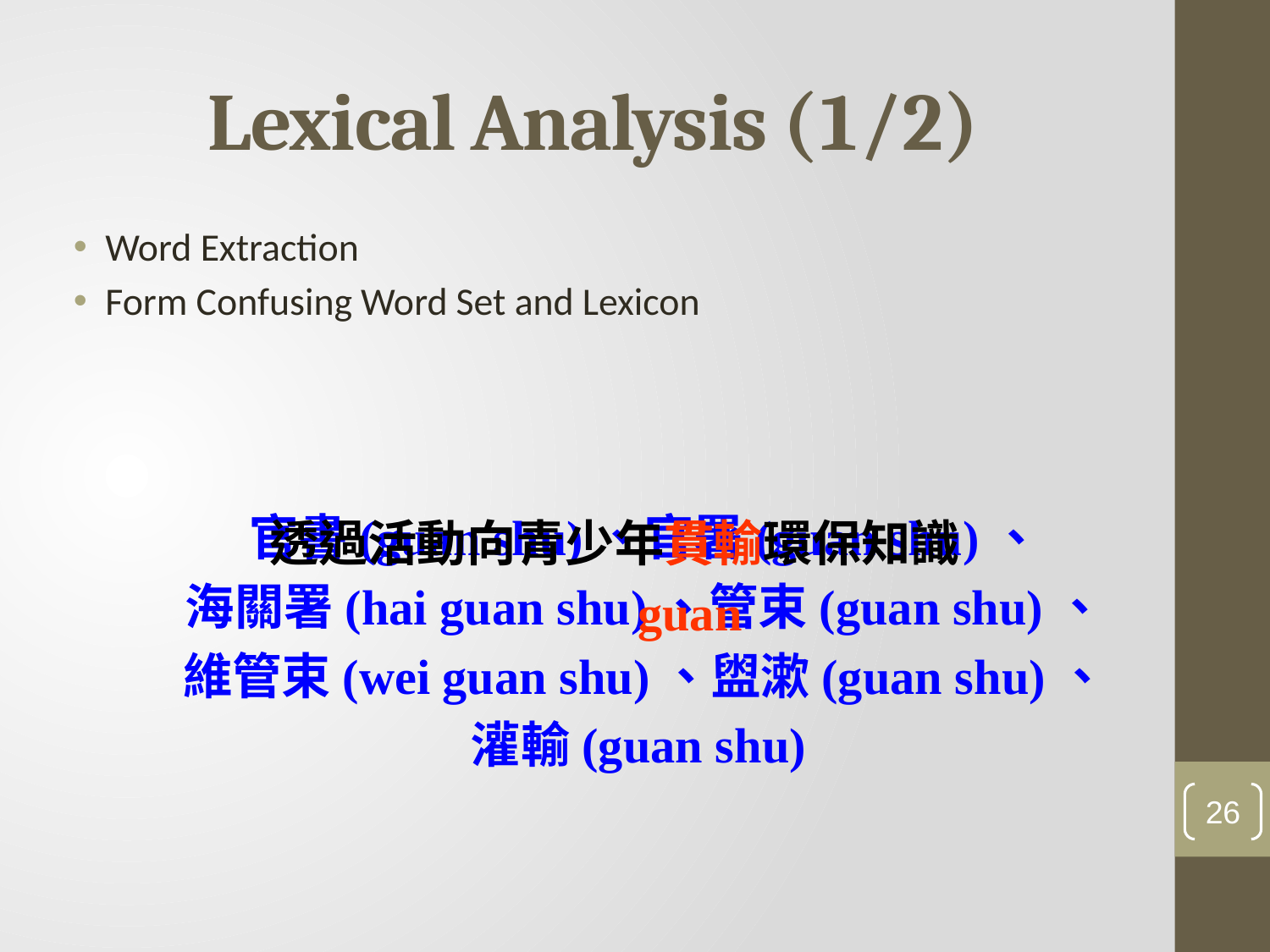

# Lexical Analysis (1/2)
Word Extraction
Form Confusing Word Set and Lexicon

官書(guan shu)、官署(guan shu)、
海關署(hai guan shu)、管束(guan shu)、
維管束(wei guan shu)、盥漱(guan shu)、
灌輸(guan shu)
透過活動向青少年貫輸環保知識
貫
guan
26